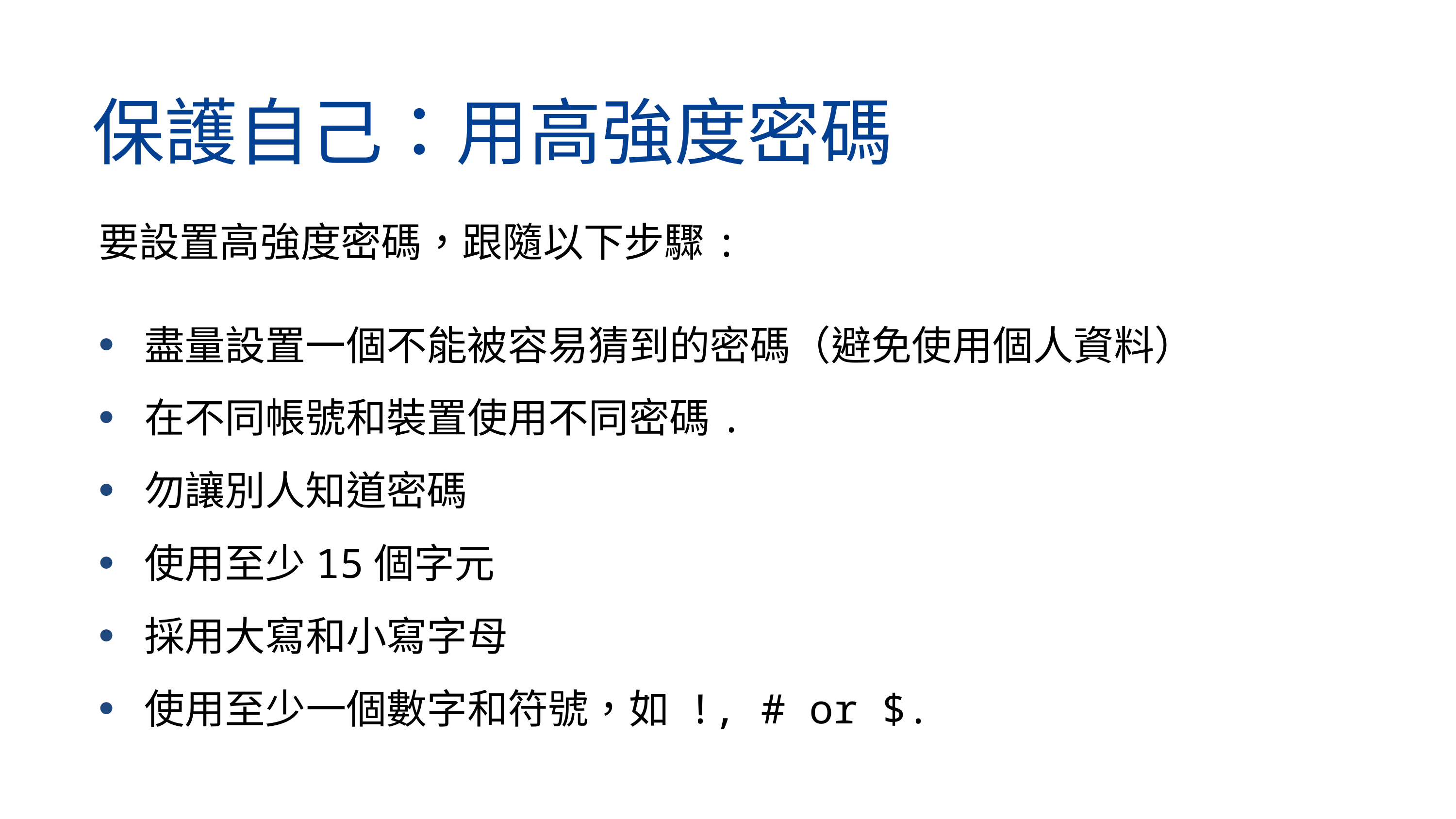

保護自己：用高強度密碼
要設置高強度密碼，跟隨以下步驟:
盡量設置一個不能被容易猜到的密碼（避免使用個人資料）
在不同帳號和裝置使用不同密碼.
勿讓別人知道密碼
使用至少15個字元
採用大寫和小寫字母
使用至少一個數字和符號，如 !, # or $.